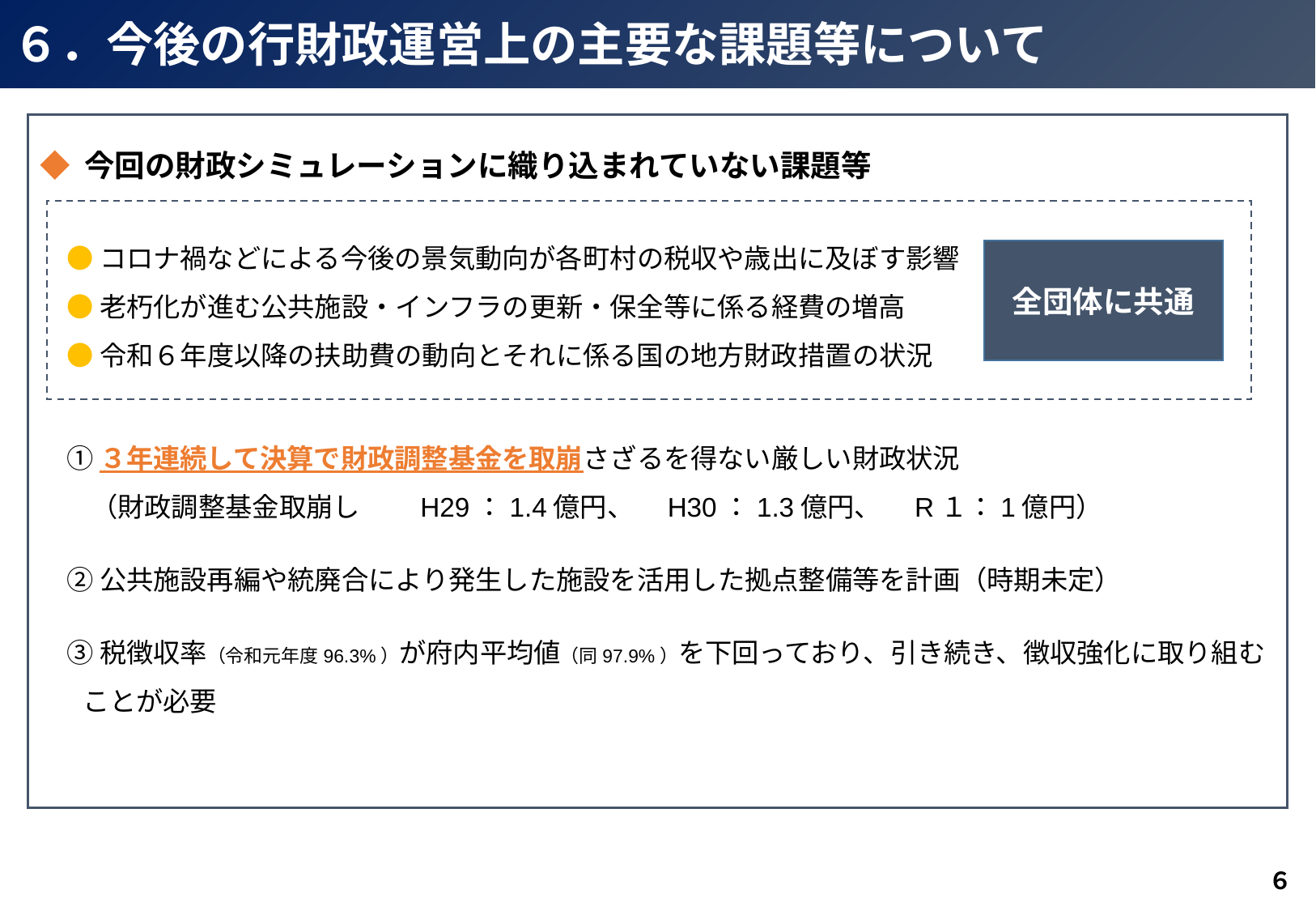

６．今後の行財政運営上の主要な課題等について

◆ 今回の財政シミュレーションに織り込まれていない課題等

　● コロナ禍などによる今後の景気動向が各町村の税収や歳出に及ぼす影響
　● 老朽化が進む公共施設・インフラの更新・保全等に係る経費の増高
　● 令和６年度以降の扶助費の動向とそれに係る国の地方財政措置の状況

　① ３年連続して決算で財政調整基金を取崩さざるを得ない厳しい財政状況
　    （財政調整基金取崩し　　H29：1.4億円、　H30：1.3億円、　R１：1億円）

　② 公共施設再編や統廃合により発生した施設を活用した拠点整備等を計画（時期未定）

　③ 税徴収率（令和元年度96.3%）が府内平均値（同97.9%）を下回っており、引き続き、徴収強化に取り組む
      ことが必要

全団体に共通
６